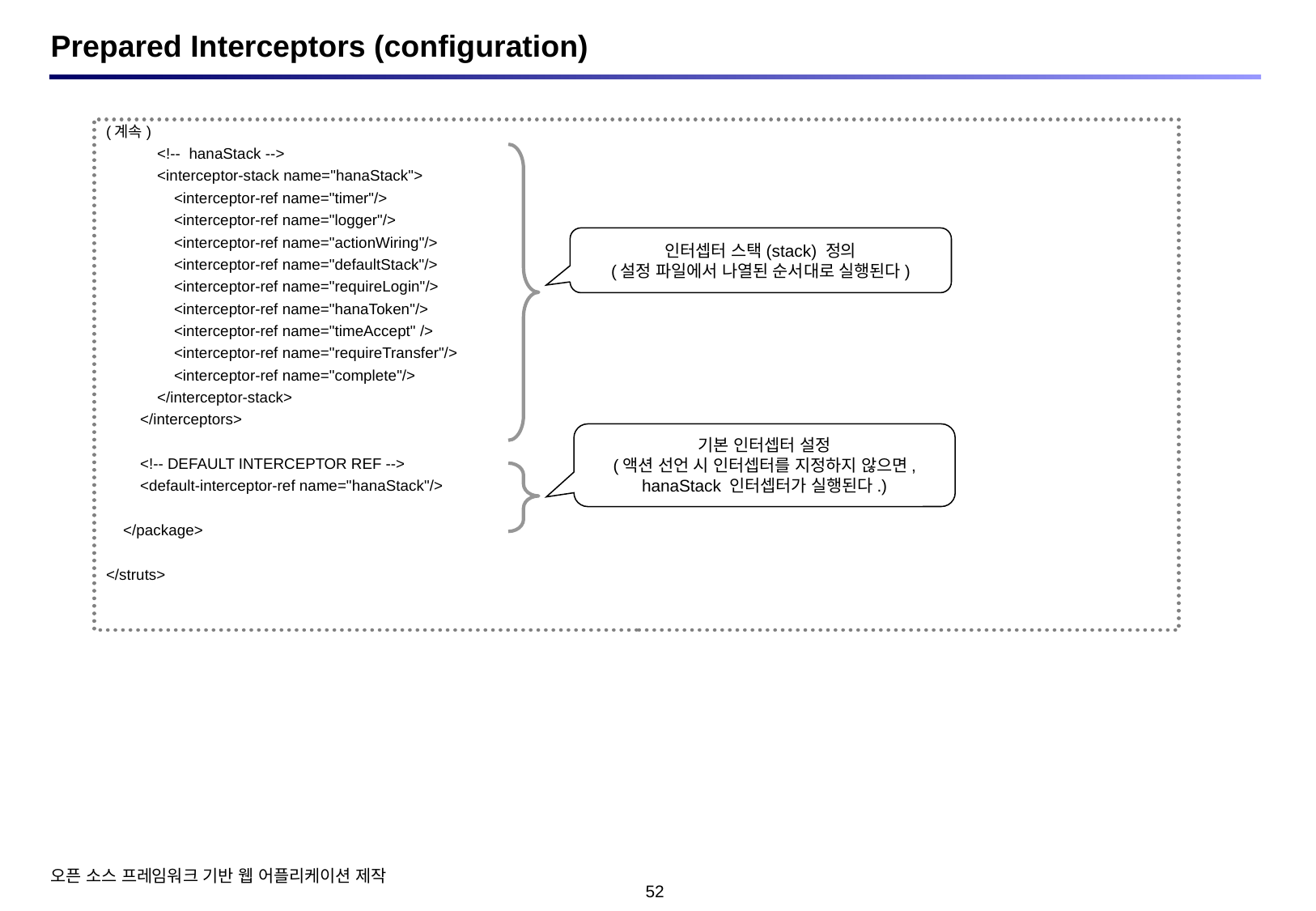

# Prepared Interceptors (configuration)
(계속)
            <!--  hanaStack -->
            <interceptor-stack name="hanaStack">
                <interceptor-ref name="timer"/>
                <interceptor-ref name="logger"/>
                <interceptor-ref name="actionWiring"/>
                <interceptor-ref name="defaultStack"/>
                <interceptor-ref name="requireLogin"/>
                <interceptor-ref name="hanaToken"/>
                <interceptor-ref name="timeAccept" />
                <interceptor-ref name="requireTransfer"/>
                <interceptor-ref name="complete"/>
            </interceptor-stack>
        </interceptors>

        <!-- DEFAULT INTERCEPTOR REF -->
        <default-interceptor-ref name="hanaStack"/>

    </package>

</struts>

인터셉터 스택(stack) 정의
(설정 파일에서 나열된 순서대로 실행된다)
기본 인터셉터 설정
(액션 선언 시 인터셉터를 지정하지 않으면, hanaStack 인터셉터가 실행된다.)